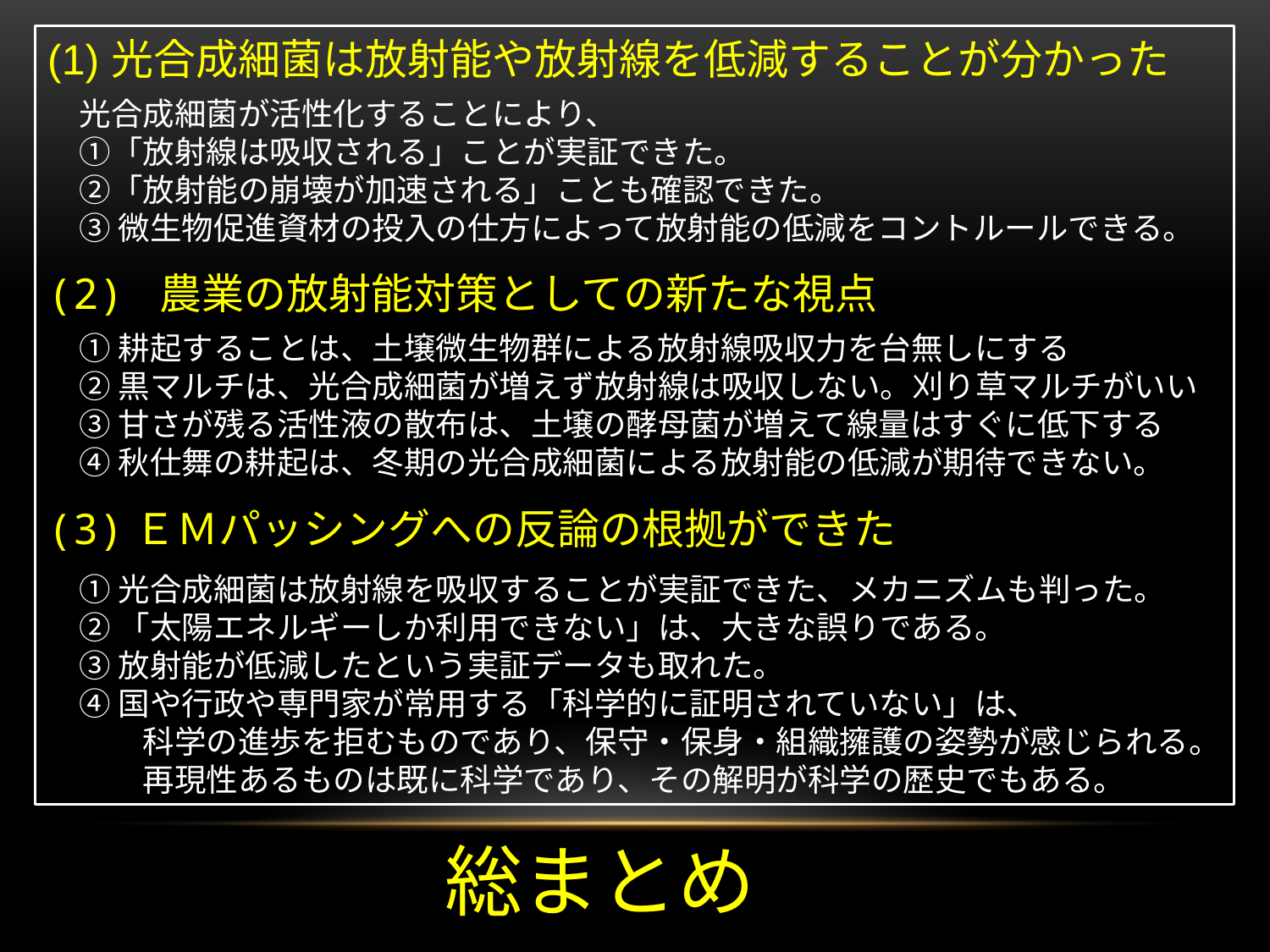

光合成細菌は放射能や放射線を低減することが分かった

　光合成細菌が活性化することにより、
　①「放射線は吸収される」ことが実証できた。
　②「放射能の崩壊が加速される」ことも確認できた。
　③ 微生物促進資材の投入の仕方によって放射能の低減をコントルールできる。

(2) 農業の放射能対策としての新たな視点

　① 耕起することは、土壌微生物群による放射線吸収力を台無しにする
　② 黒マルチは、光合成細菌が増えず放射線は吸収しない。刈り草マルチがいい
　③ 甘さが残る活性液の散布は、土壌の酵母菌が増えて線量はすぐに低下する
　④ 秋仕舞の耕起は、冬期の光合成細菌による放射能の低減が期待できない。

(3)ＥＭパッシングへの反論の根拠ができた

　① 光合成細菌は放射線を吸収することが実証できた、メカニズムも判った。
　② 「太陽エネルギーしか利用できない」は、大きな誤りである。
　③ 放射能が低減したという実証データも取れた。
　④ 国や行政や専門家が常用する「科学的に証明されていない」は、
　　　科学の進歩を拒むものであり、保守・保身・組織擁護の姿勢が感じられる。
　　　再現性あるものは既に科学であり、その解明が科学の歴史でもある。
総まとめ